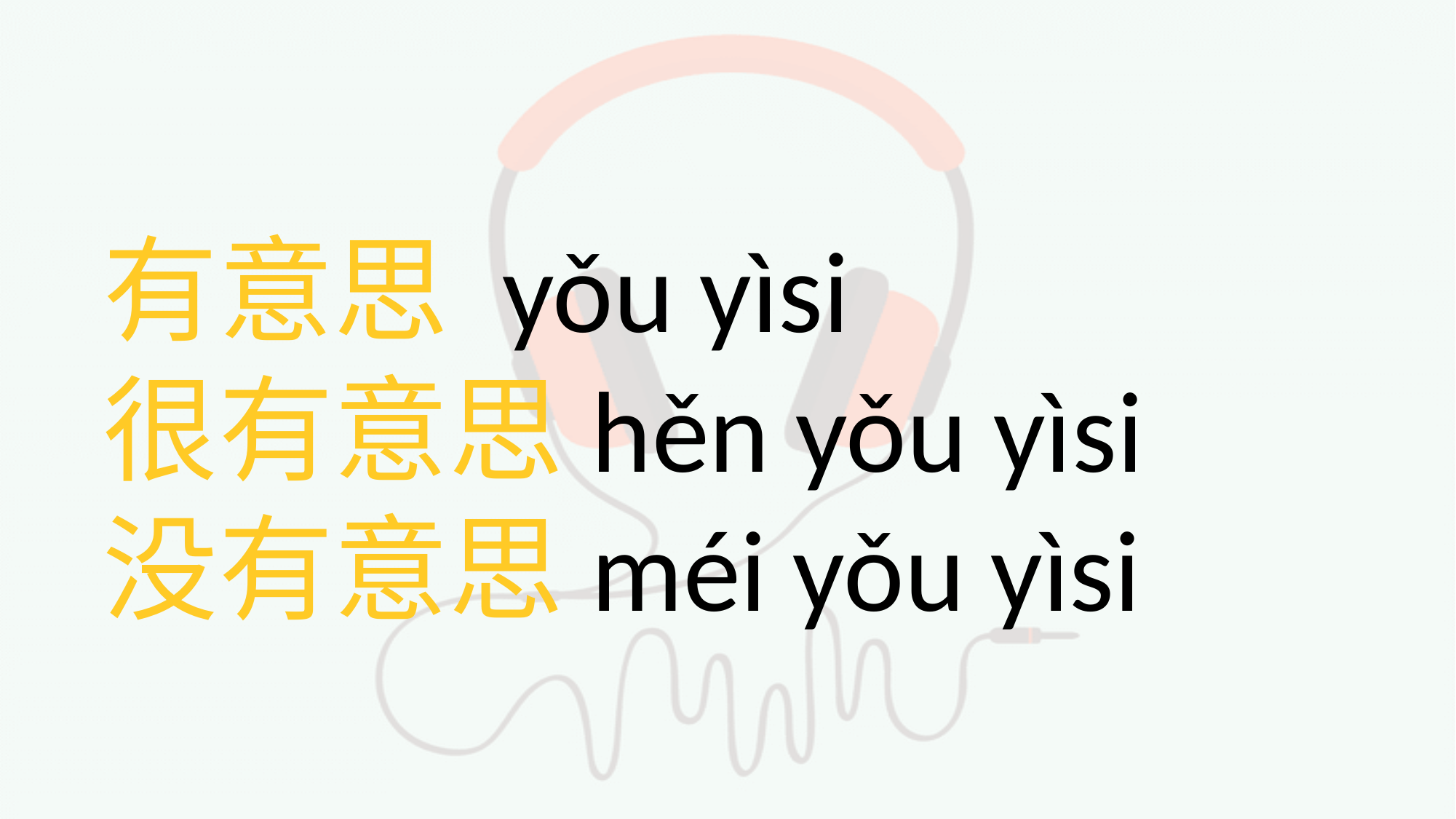

#
有意思 yǒu yìsi
很有意思hěn yǒu yìsi
没有意思méi yǒu yìsi